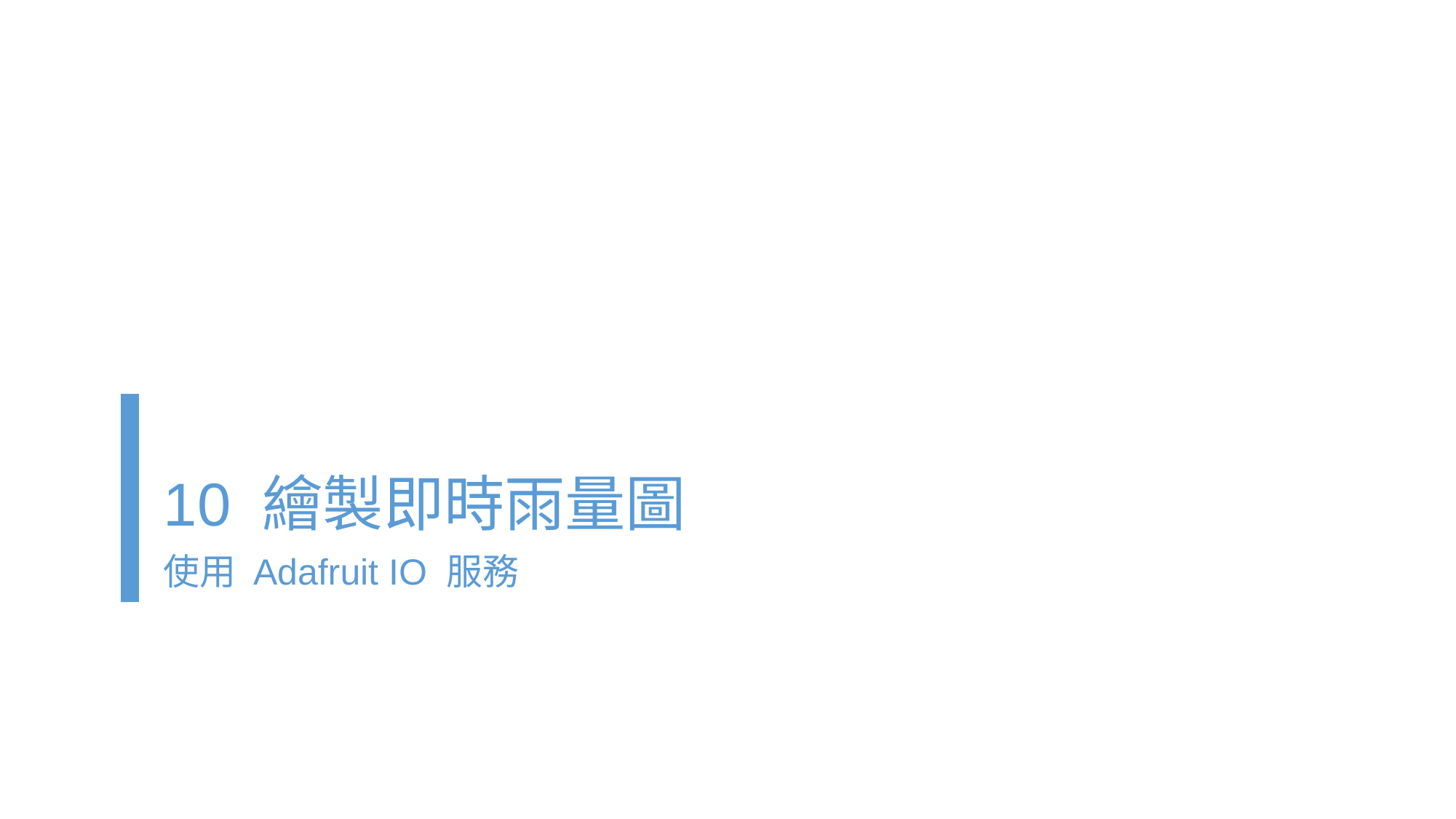

# 10 繪製即時雨量圖
使用 Adafruit IO 服務